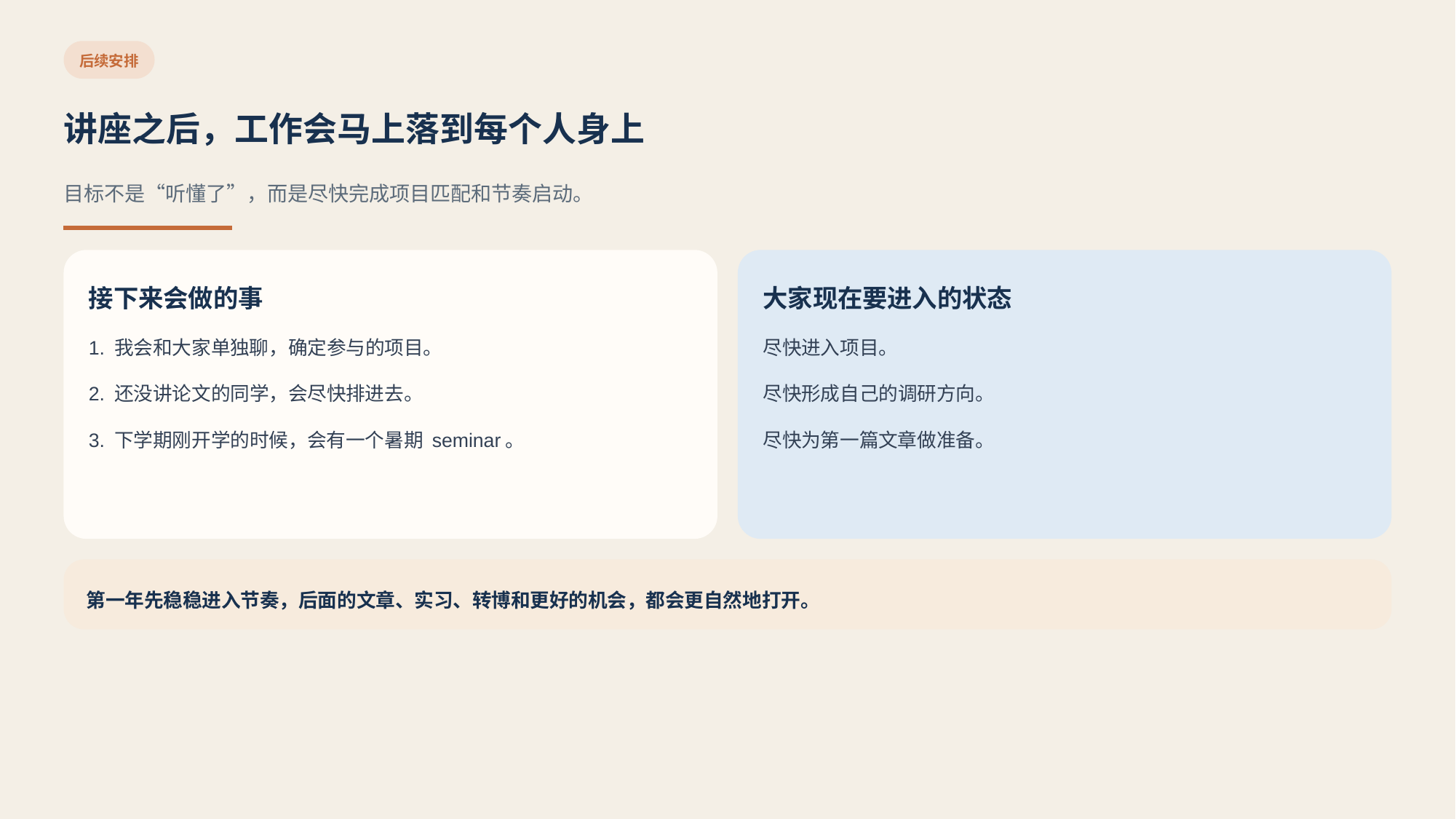

后续安排
讲座之后，工作会马上落到每个人身上
目标不是“听懂了”，而是尽快完成项目匹配和节奏启动。

接下来会做的事
大家现在要进入的状态
1. 我会和大家单独聊，确定参与的项目。
尽快进入项目。
2. 还没讲论文的同学，会尽快排进去。
尽快形成自己的调研方向。
3. 下学期刚开学的时候，会有一个暑期 seminar。
尽快为第一篇文章做准备。

第一年先稳稳进入节奏，后面的文章、实习、转博和更好的机会，都会更自然地打开。